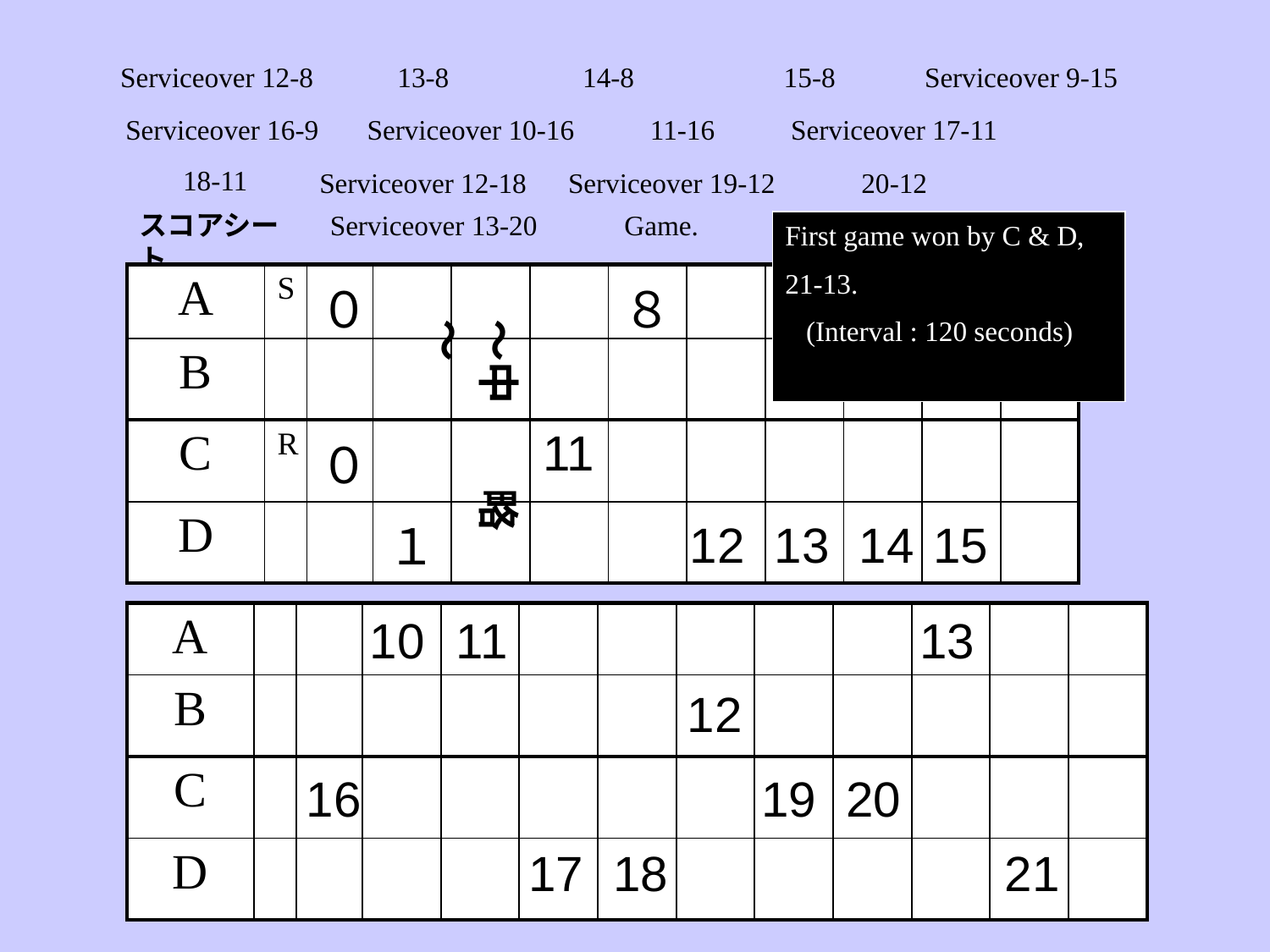

Serviceover 12-8
13-8
14-8
15-8
Serviceover 9-15
Serviceover 16-9
Serviceover 10-16
11-16
Serviceover 17-11
18-11
Serviceover 12-18
Serviceover 19-12
20-12
スコアシート
Serviceover 13-20
Game.
First game won by C & D,
21-13.
   (Interval : 120 seconds)

| A | S | ０ |  |  |  | ８ |  |  |  |  |  |
| --- | --- | --- | --- | --- | --- | --- | --- | --- | --- | --- | --- |
| B |  |  |  |  |  |  |  |  |  |  |  |
| C | R | ０ |  |  | 11 |  |  |  |  |  |  |
| D |  |  | １ |  |  |  |  |  |  |  |  |
～中　　略～
9

12
13
14
15
| A |  |  |  |  |  |  |  |  |  |  |  |  |
| --- | --- | --- | --- | --- | --- | --- | --- | --- | --- | --- | --- | --- |
| B |  |  |  |  |  |  |  |  |  |  |  |  |
| C |  |  |  |  |  |  |  |  |  |  |  |  |
| D |  |  |  |  |  |  |  |  |  |  |  |  |
10
11
13
12
16
19
20
17
18
21